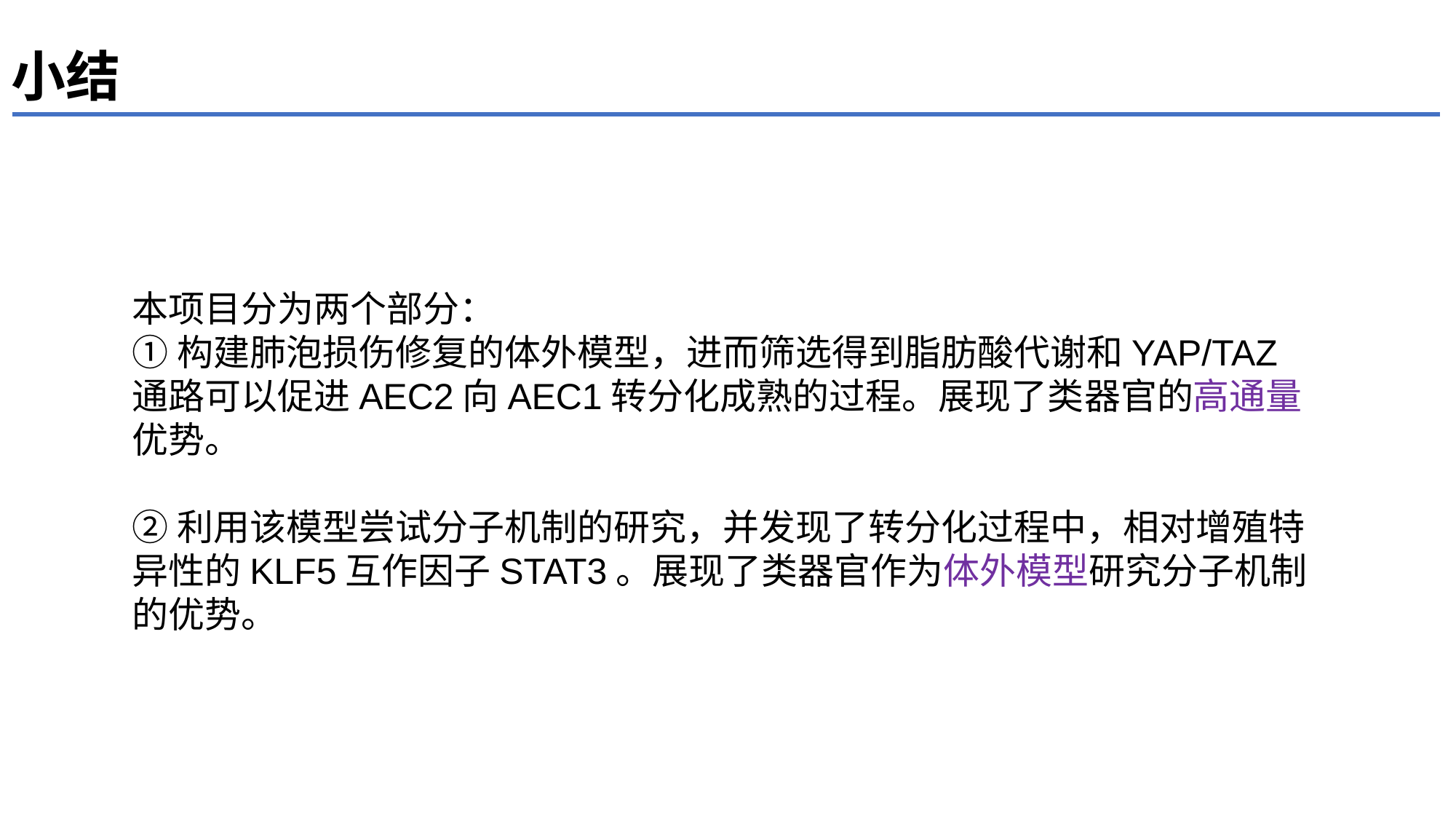

# 小结
本项目分为两个部分：
①构建肺泡损伤修复的体外模型，进而筛选得到脂肪酸代谢和YAP/TAZ通路可以促进AEC2向AEC1转分化成熟的过程。展现了类器官的高通量优势。

②利用该模型尝试分子机制的研究，并发现了转分化过程中，相对增殖特异性的KLF5互作因子STAT3。展现了类器官作为体外模型研究分子机制的优势。